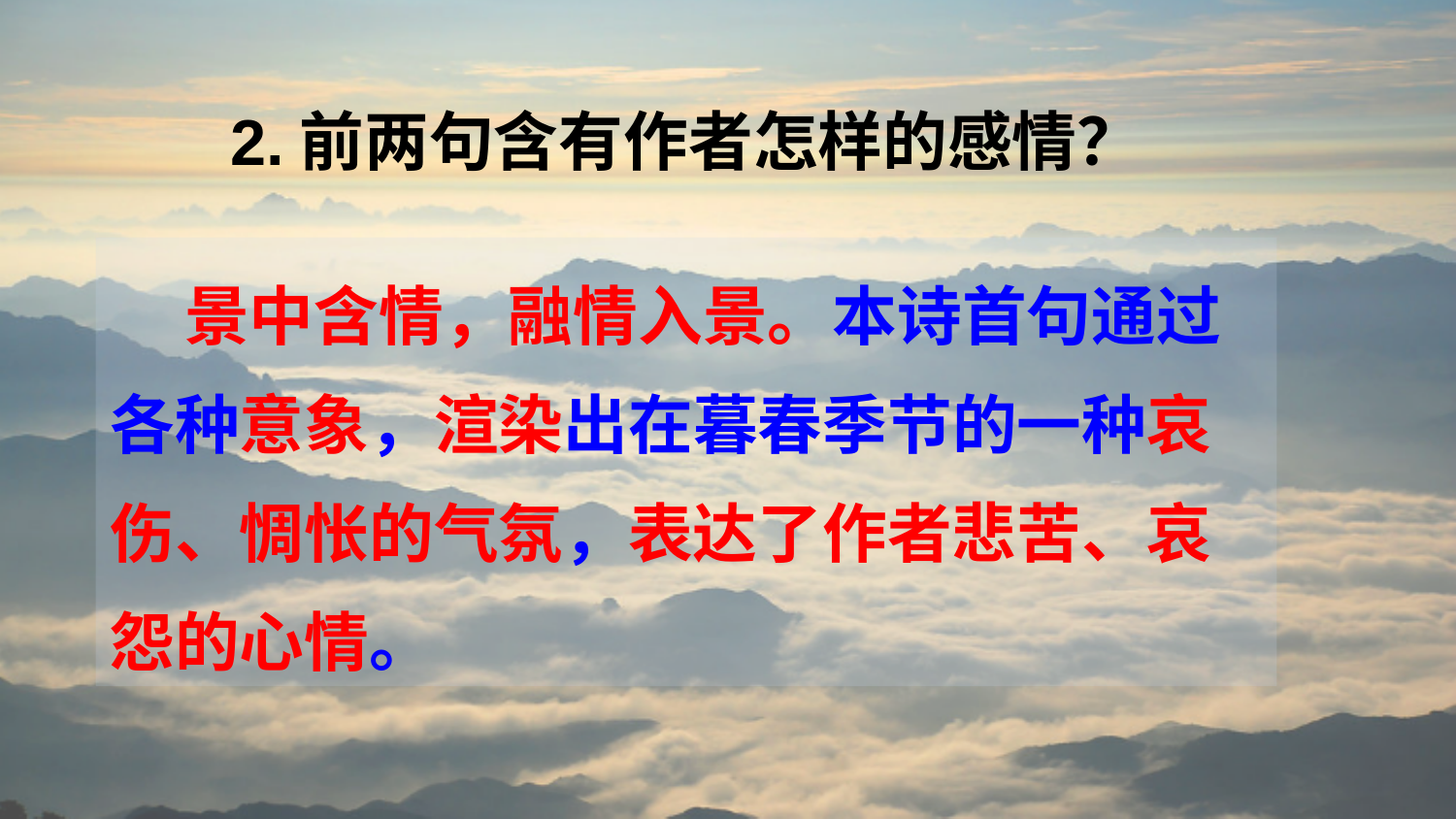

2.前两句含有作者怎样的感情？
    景中含情，融情入景。本诗首句通过各种意象，渲染出在暮春季节的一种哀伤、惆怅的气氛，表达了作者悲苦、哀怨的心情。